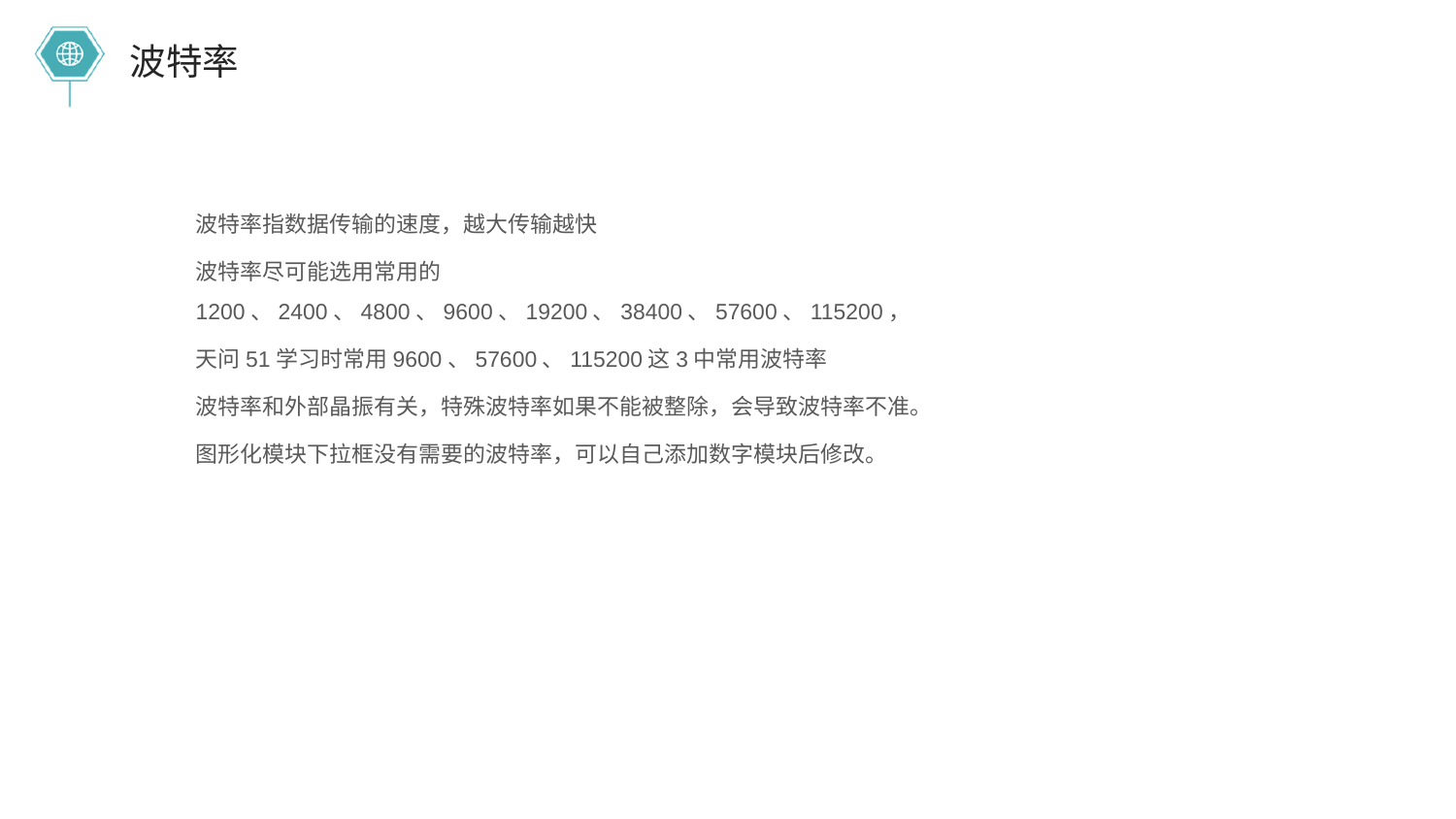

波特率
波特率指数据传输的速度，越大传输越快
波特率尽可能选用常用的 1200、2400、4800、9600、19200、38400、57600、115200，
天问51学习时常用9600、57600、115200这3中常用波特率
波特率和外部晶振有关，特殊波特率如果不能被整除，会导致波特率不准。
图形化模块下拉框没有需要的波特率，可以自己添加数字模块后修改。